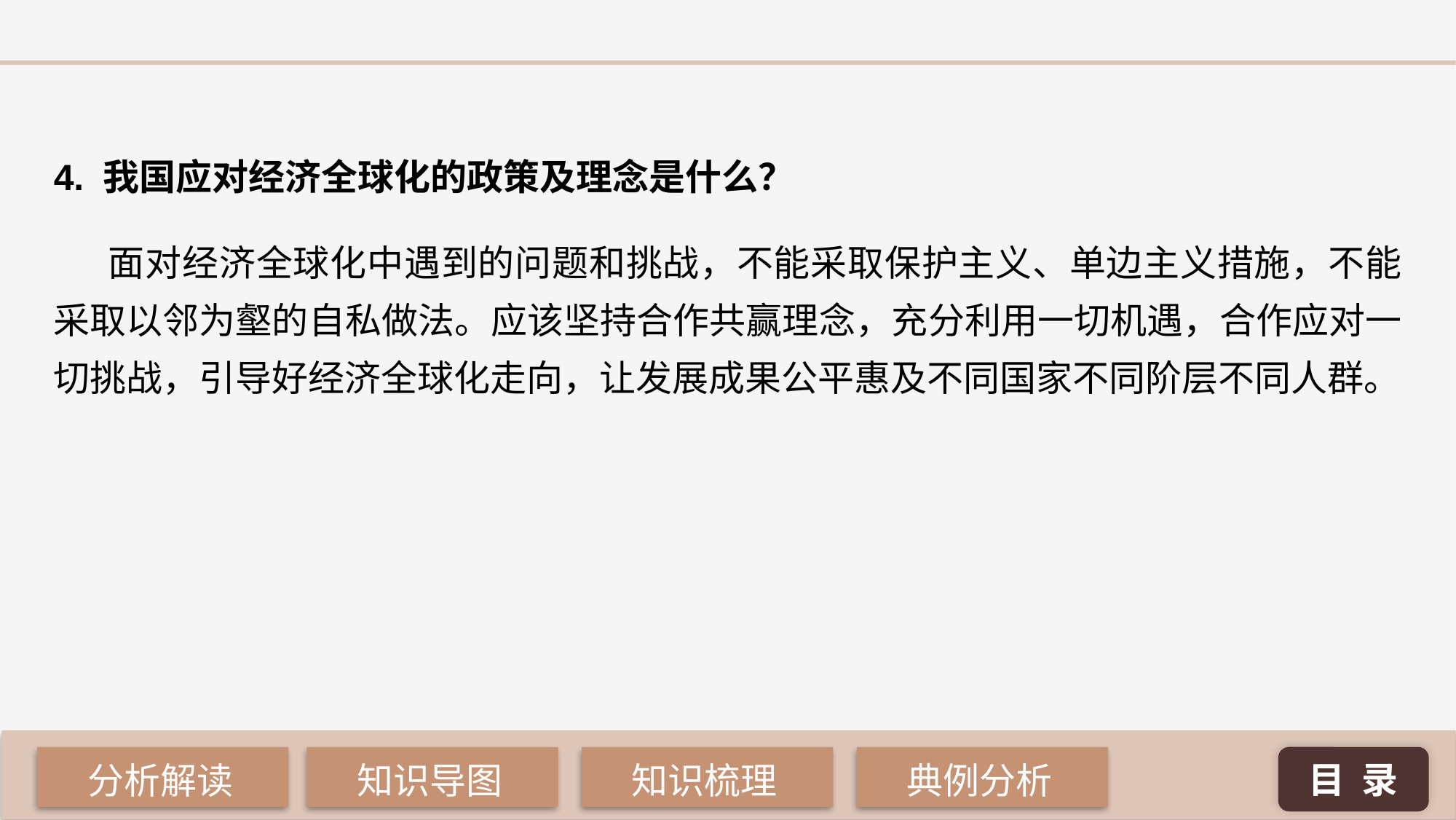

4. 我国应对经济全球化的政策及理念是什么？
面对经济全球化中遇到的问题和挑战，不能采取保护主义、单边主义措施，不能采取以邻为壑的自私做法。应该坚持合作共赢理念，充分利用一切机遇，合作应对一切挑战，引导好经济全球化走向，让发展成果公平惠及不同国家不同阶层不同人群。